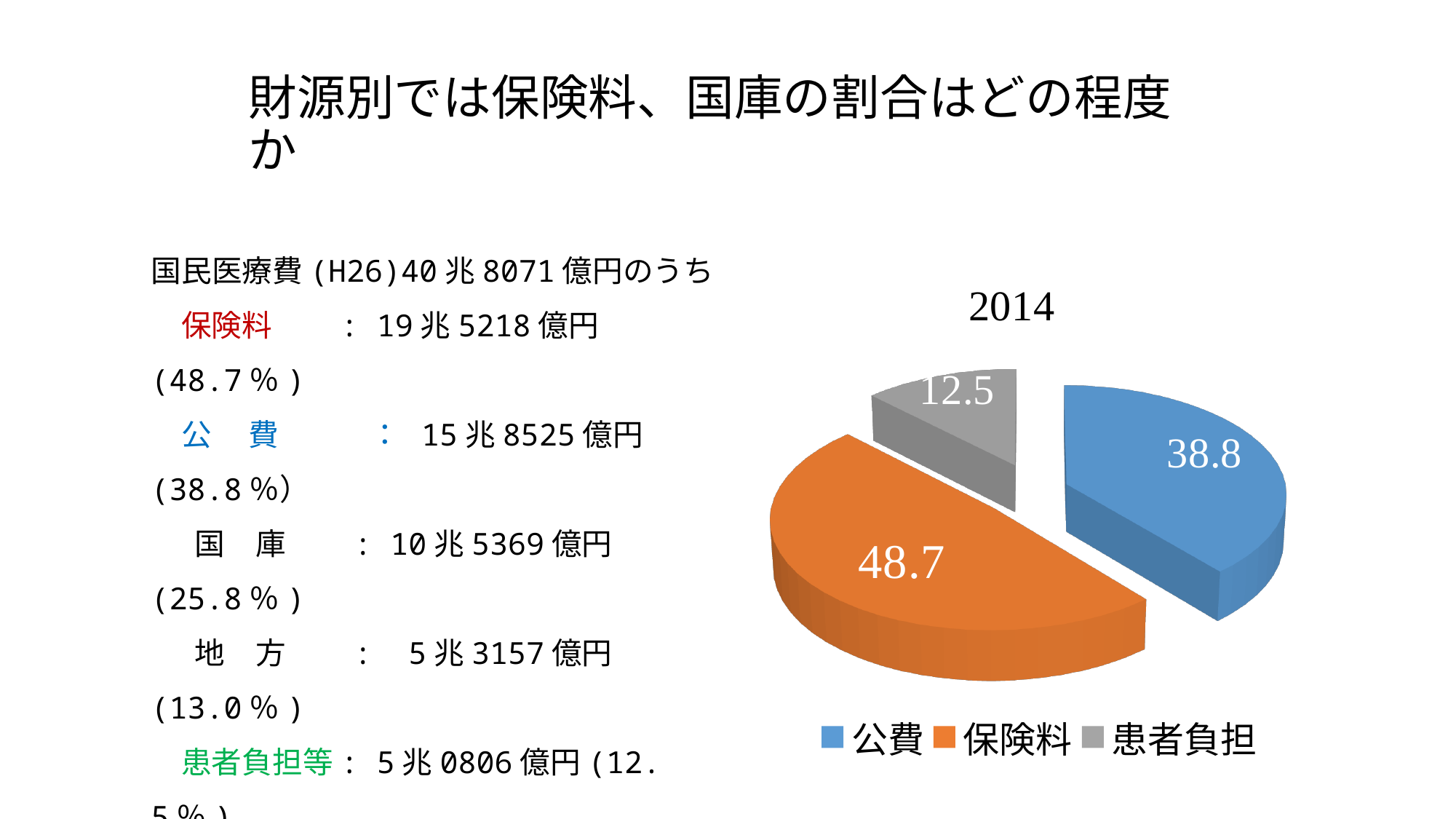

# 財源別では保険料、国庫の割合はどの程度か
国民医療費(H26)40兆8071億円のうち
　保険料　　: 19兆5218億円(48.7％)
　公　 費　　　：  15兆8525億円(38.8％）
　  国　庫　　: 10兆5369億円(25.8％)
　  地　方　　:  5兆3157億円(13.0％)
　患者負担等: 5兆0806億円(12.5％)

[unsupported chart]

[unsupported chart]